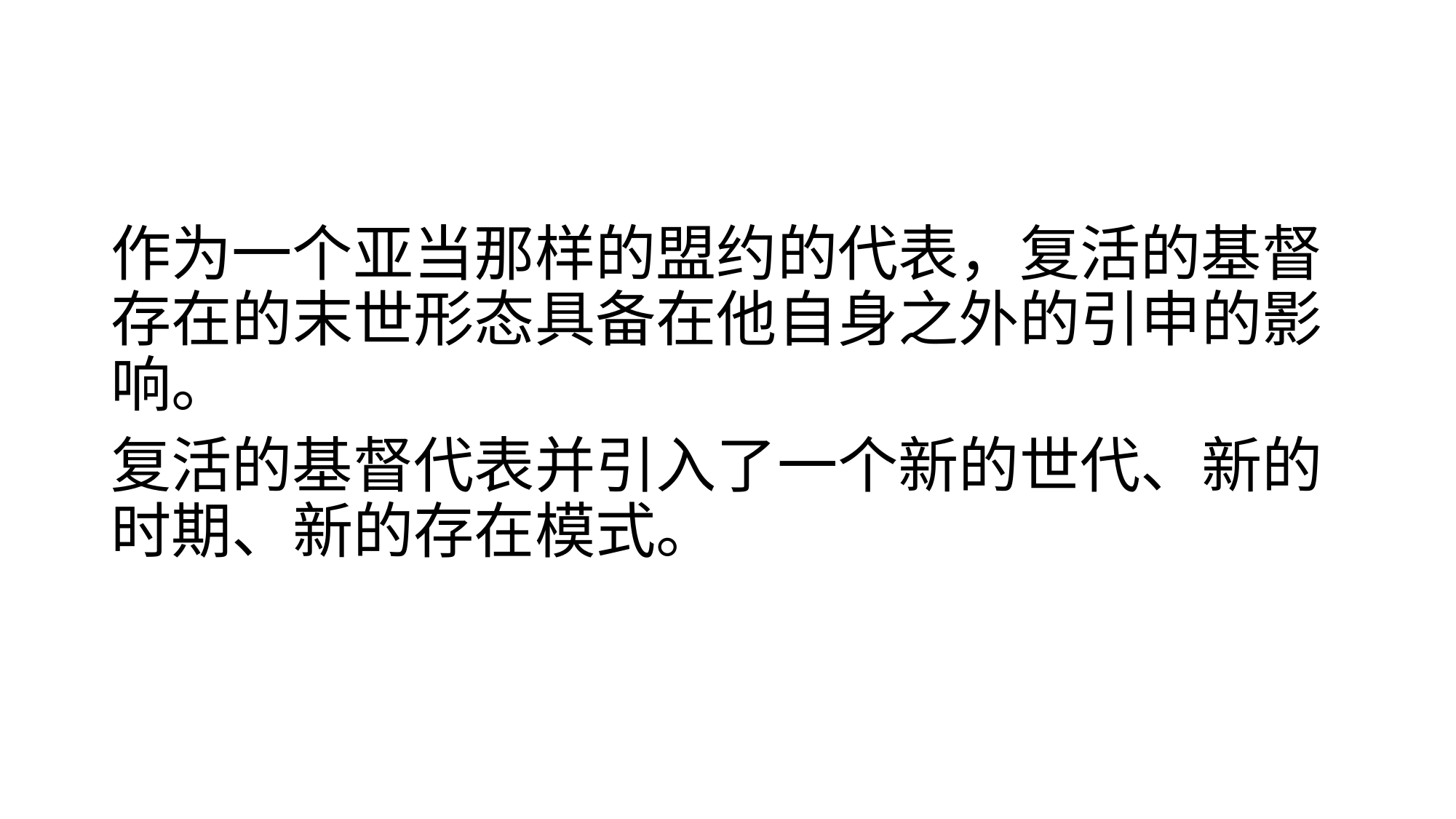

#
作为一个亚当那样的盟约的代表，复活的基督存在的末世形态具备在他自身之外的引申的影响。
复活的基督代表并引入了一个新的世代、新的时期、新的存在模式。